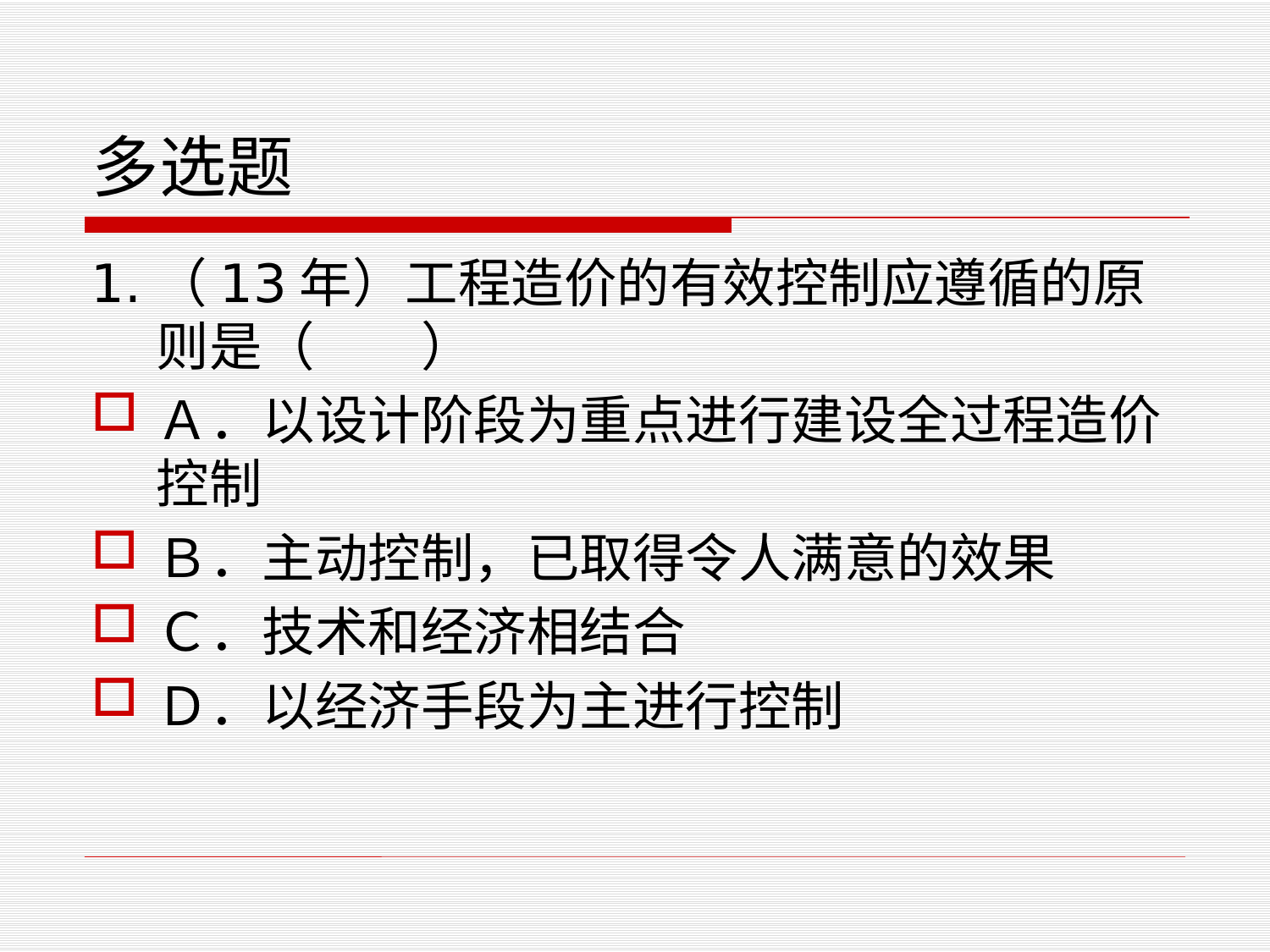

# 多选题
1.（13年）工程造价的有效控制应遵循的原则是（　　）
Ａ．以设计阶段为重点进行建设全过程造价控制
Ｂ．主动控制，已取得令人满意的效果
Ｃ．技术和经济相结合
Ｄ．以经济手段为主进行控制